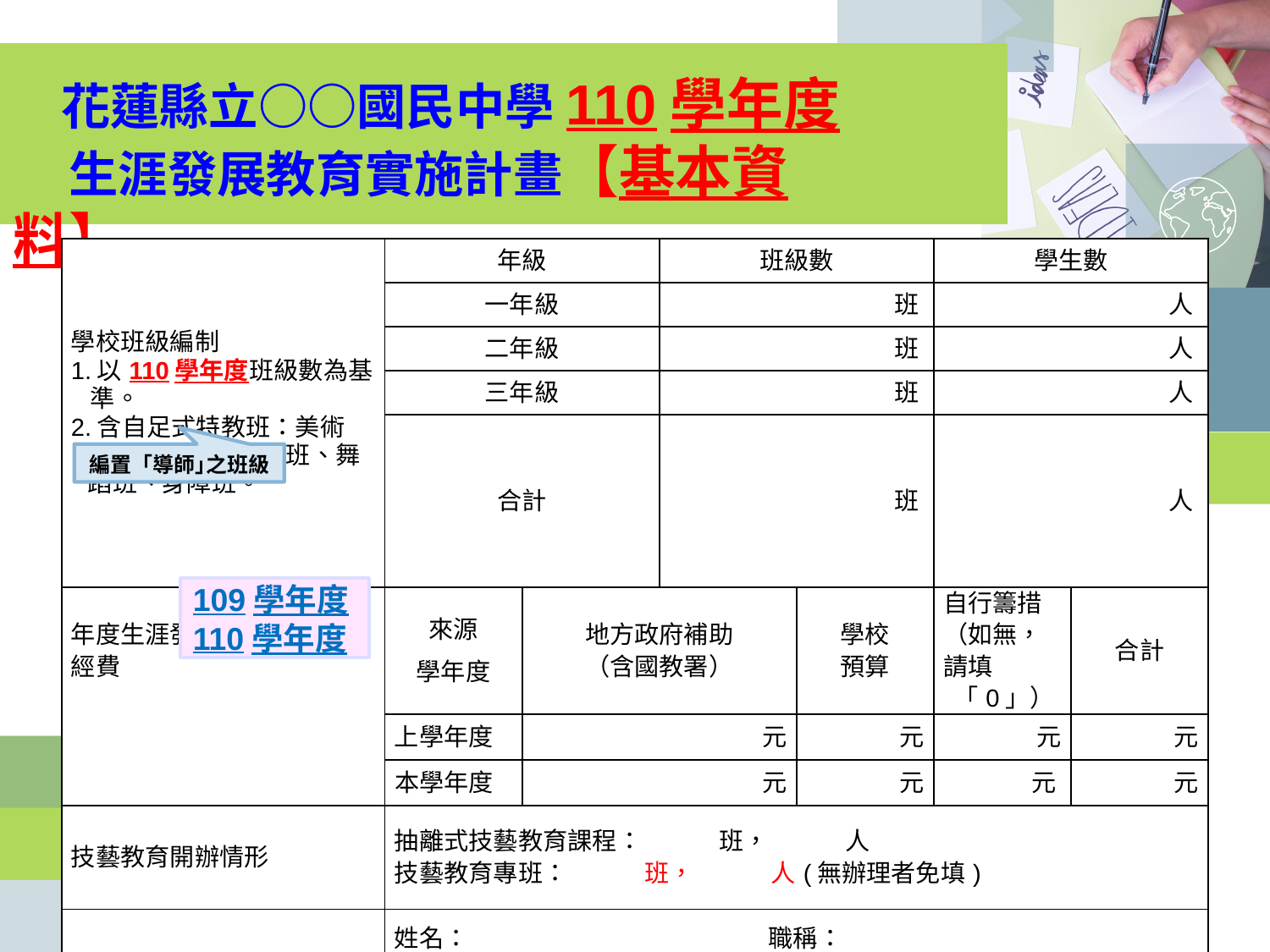

花蓮縣立○○國民中學110學年度
    生涯發展教育實施計畫【基本資料】
| 學校班級編制 1.以110學年度班級數為基準。 2.含自足式特教班：美術班、音樂班、體育班、舞蹈班、身障班。 | 年級 |  | 班級數 |  | 學生數 |  |
| --- | --- | --- | --- | --- | --- | --- |
|  | 一年級 |  | 班 |  | 人 |  |
|  | 二年級 |  | 班 |  | 人 |  |
|  | 三年級 |  | 班 |  | 人 |  |
|  | 合計 |  | 班 |  | 人 |  |
| 年度生涯發展教育 經費 | 來源 學年度 | 地方政府補助 （含國教署） |  | 學校 預算 | 自行籌措 （如無， 請填「0」） | 合計 |
|  | 上學年度 | 元 |  | 元 | 元 | 元 |
|  | 本學年度 | 元 |  | 元 | 元 | 元 |
| 技藝教育開辦情形 | 抽離式技藝教育課程： 班， 人 技藝教育專班： 班， 人(無辦理者免填) |  |  |  |  |  |
| 學校 聯絡人 | 姓名：　　　　　　　　　　 　職稱： 辦公室電話： 傳真： e-mail： 手機號碼： 學校地址： |  |  |  |  |  |
編置「導師｣之班級
109學年度
110學年度